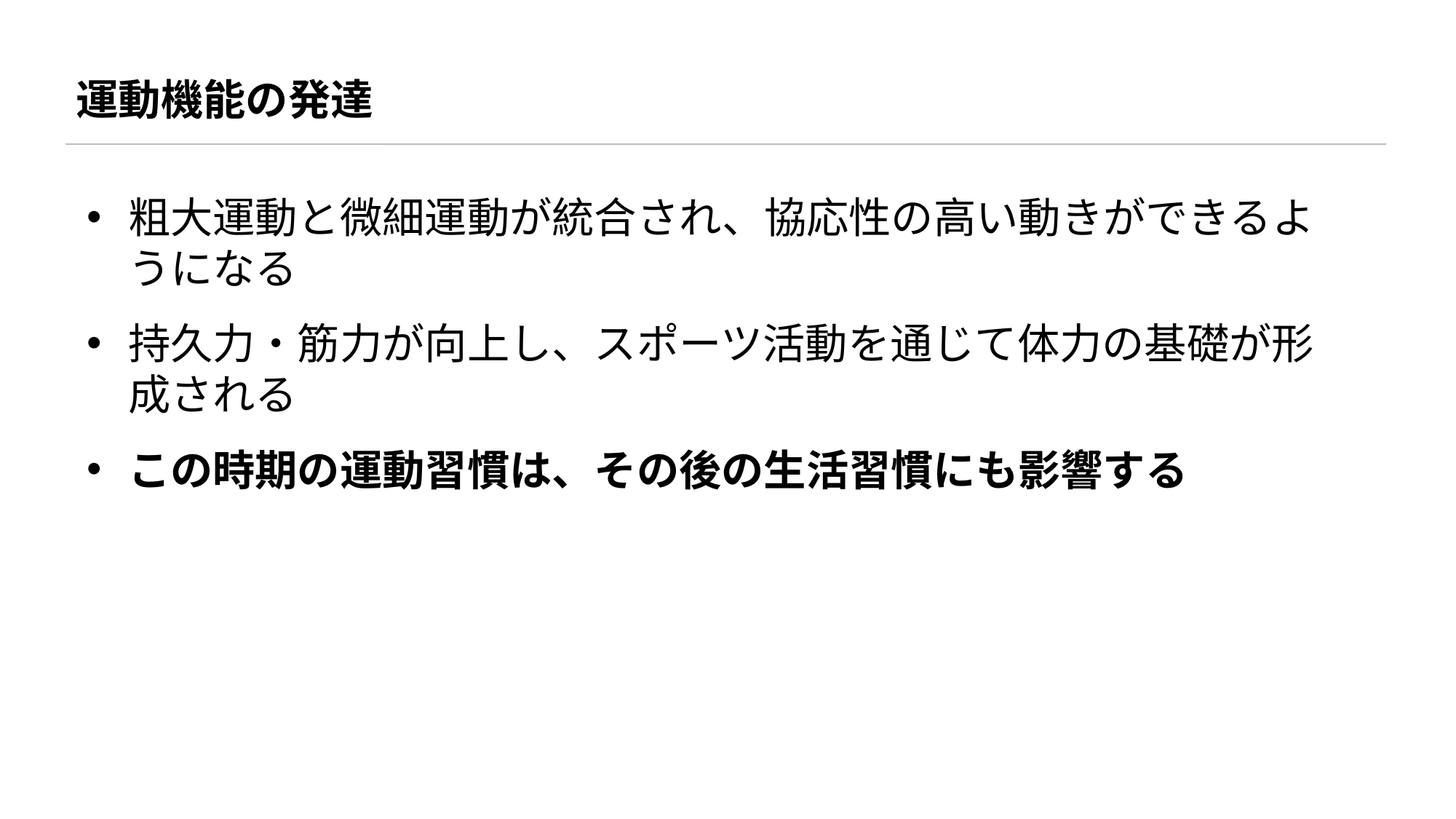

運動機能の発達

粗大運動と微細運動が統合され、協応性の高い動きができるようになる
持久力・筋力が向上し、スポーツ活動を通じて体力の基礎が形成される
この時期の運動習慣は、その後の生活習慣にも影響する